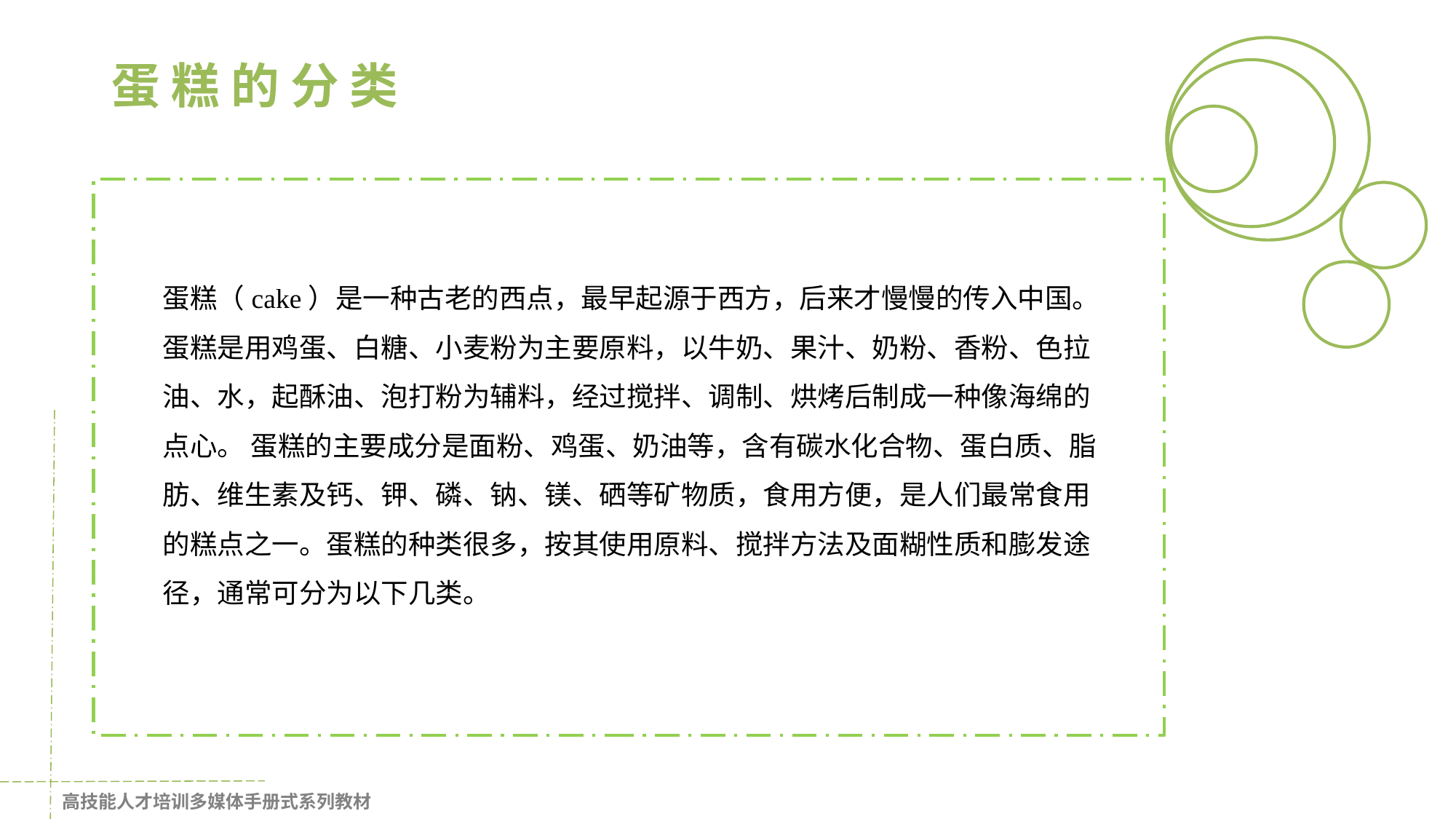

D
 蛋 糕 的 分 类
D
D

D
蛋糕（cake）是一种古老的西点，最早起源于西方，后来才慢慢的传入中国。蛋糕是用鸡蛋、白糖、小麦粉为主要原料，以牛奶、果汁、奶粉、香粉、色拉油、水，起酥油、泡打粉为辅料，经过搅拌、调制、烘烤后制成一种像海绵的点心。 蛋糕的主要成分是面粉、鸡蛋、奶油等，含有碳水化合物、蛋白质、脂肪、维生素及钙、钾、磷、钠、镁、硒等矿物质，食用方便，是人们最常食用的糕点之一。蛋糕的种类很多，按其使用原料、搅拌方法及面糊性质和膨发途径，通常可分为以下几类。

D
高技能人才培训多媒体手册式系列教材